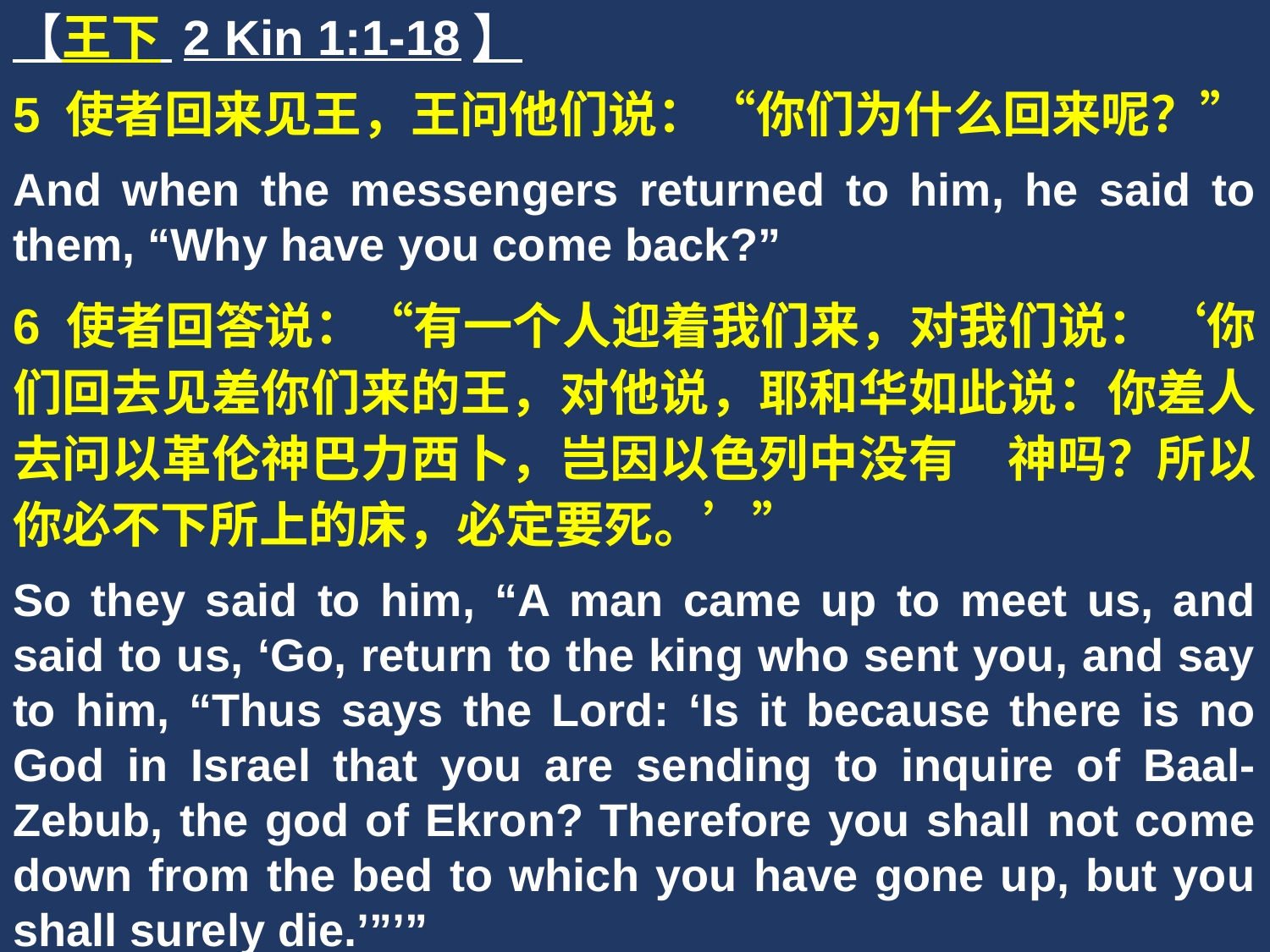

【王下 2 Kin 1:1-18】
5 使者回来见王，王问他们说：“你们为什么回来呢？”
And when the messengers returned to him, he said to them, “Why have you come back?”
6 使者回答说：“有一个人迎着我们来，对我们说：‘你们回去见差你们来的王，对他说，耶和华如此说：你差人去问以革伦神巴力西卜，岂因以色列中没有　神吗？所以你必不下所上的床，必定要死。’”
So they said to him, “A man came up to meet us, and said to us, ‘Go, return to the king who sent you, and say to him, “Thus says the Lord: ‘Is it because there is no God in Israel that you are sending to inquire of Baal-Zebub, the god of Ekron? Therefore you shall not come down from the bed to which you have gone up, but you shall surely die.’”’”